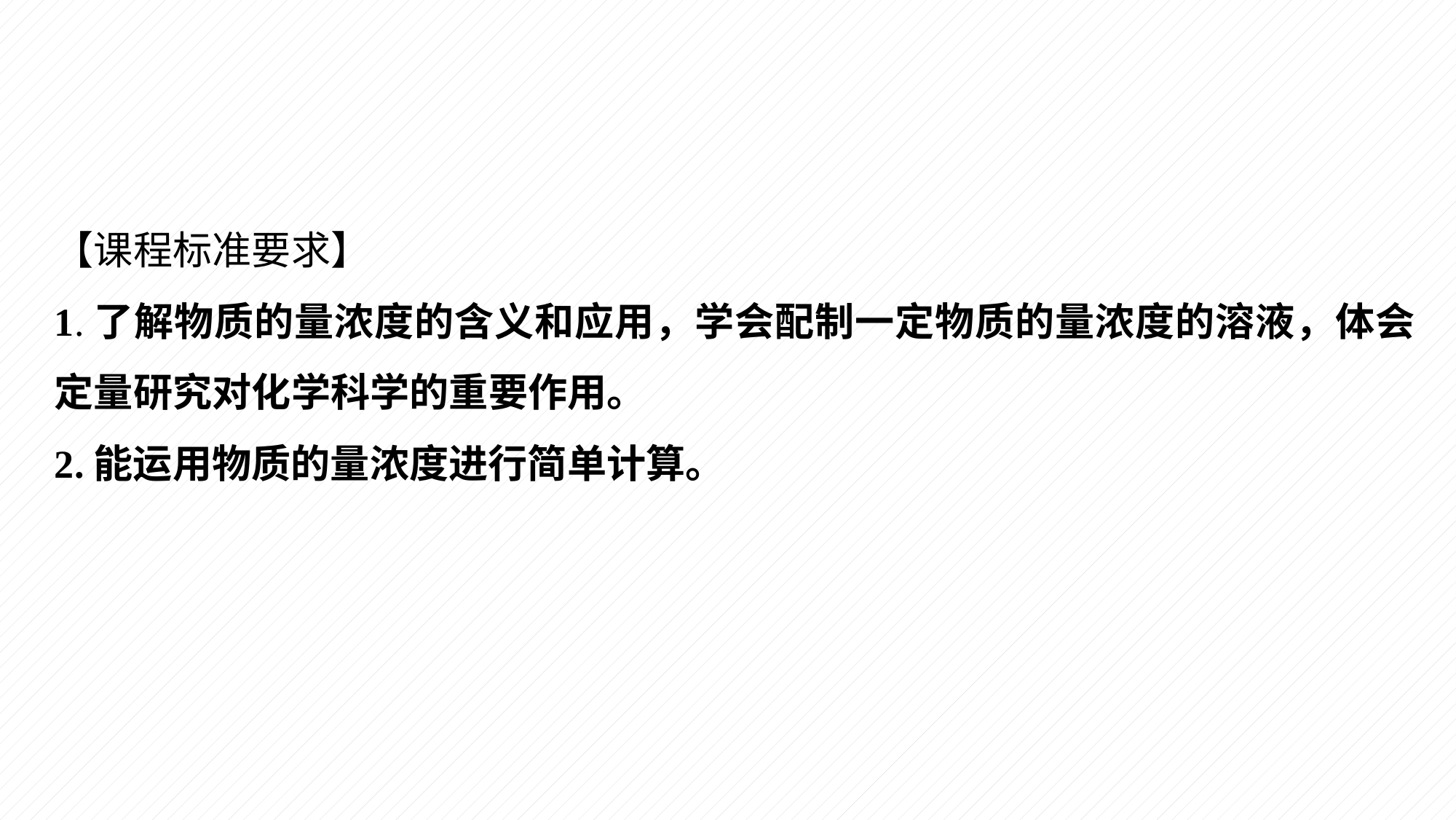

【课程标准要求】
1.了解物质的量浓度的含义和应用，学会配制一定物质的量浓度的溶液，体会定量研究对化学科学的重要作用。
2.能运用物质的量浓度进行简单计算。